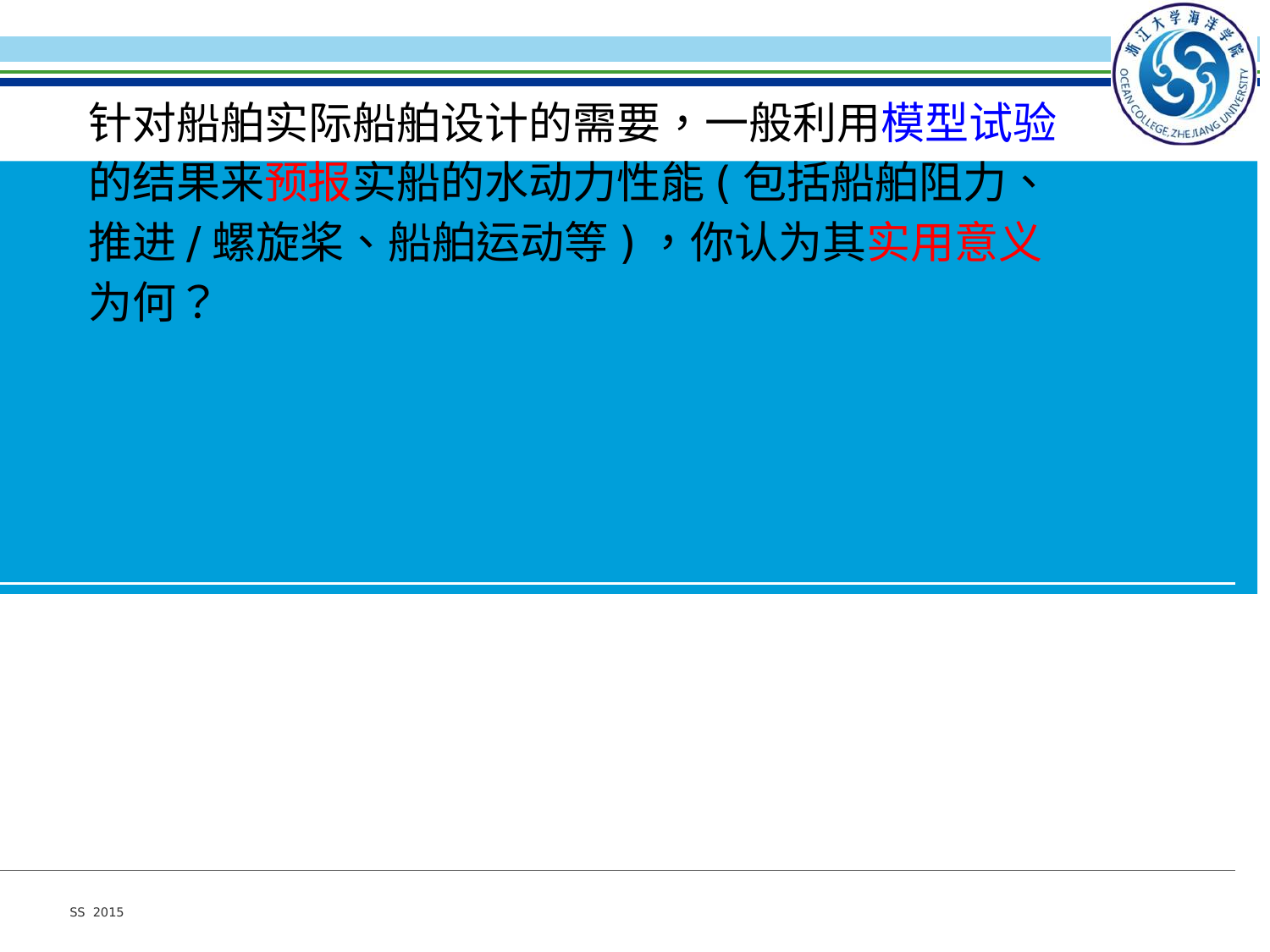

针对船舶实际船舶设计的需要，一般利用模型试验的结果来预报实船的水动力性能(包括船舶阻力、推进/螺旋桨、船舶运动等)，你认为其实用意义为何？